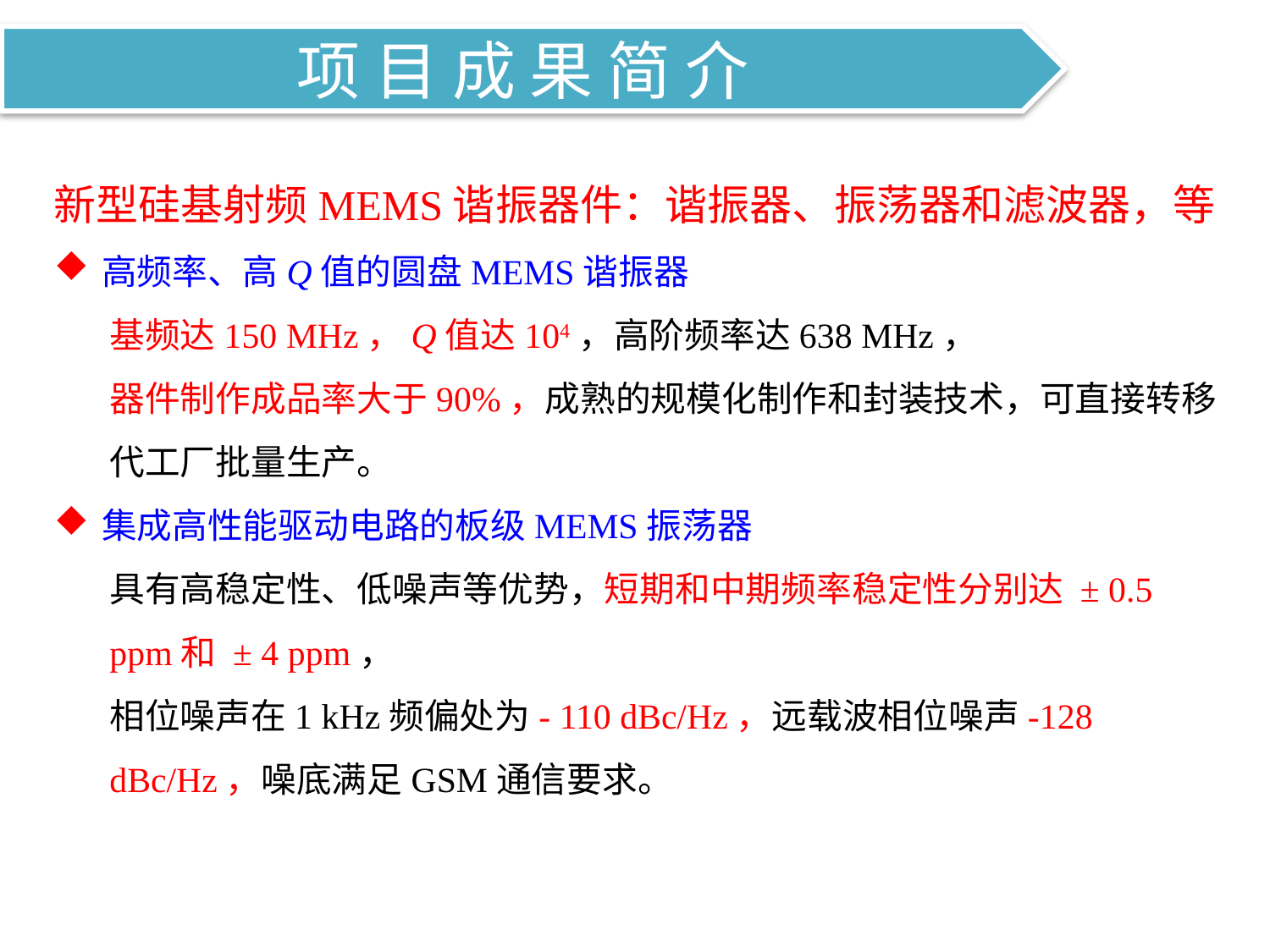

项 目 成 果 简 介
新型硅基射频MEMS谐振器件：谐振器、振荡器和滤波器，等
高频率、高Q值的圆盘MEMS谐振器
基频达150 MHz，Q值达104，高阶频率达638 MHz，
器件制作成品率大于90%，成熟的规模化制作和封装技术，可直接转移代工厂批量生产。
集成高性能驱动电路的板级MEMS振荡器
具有高稳定性、低噪声等优势，短期和中期频率稳定性分别达 ± 0.5 ppm和 ± 4 ppm，
相位噪声在1 kHz频偏处为- 110 dBc/Hz，远载波相位噪声-128 dBc/Hz，噪底满足GSM通信要求。